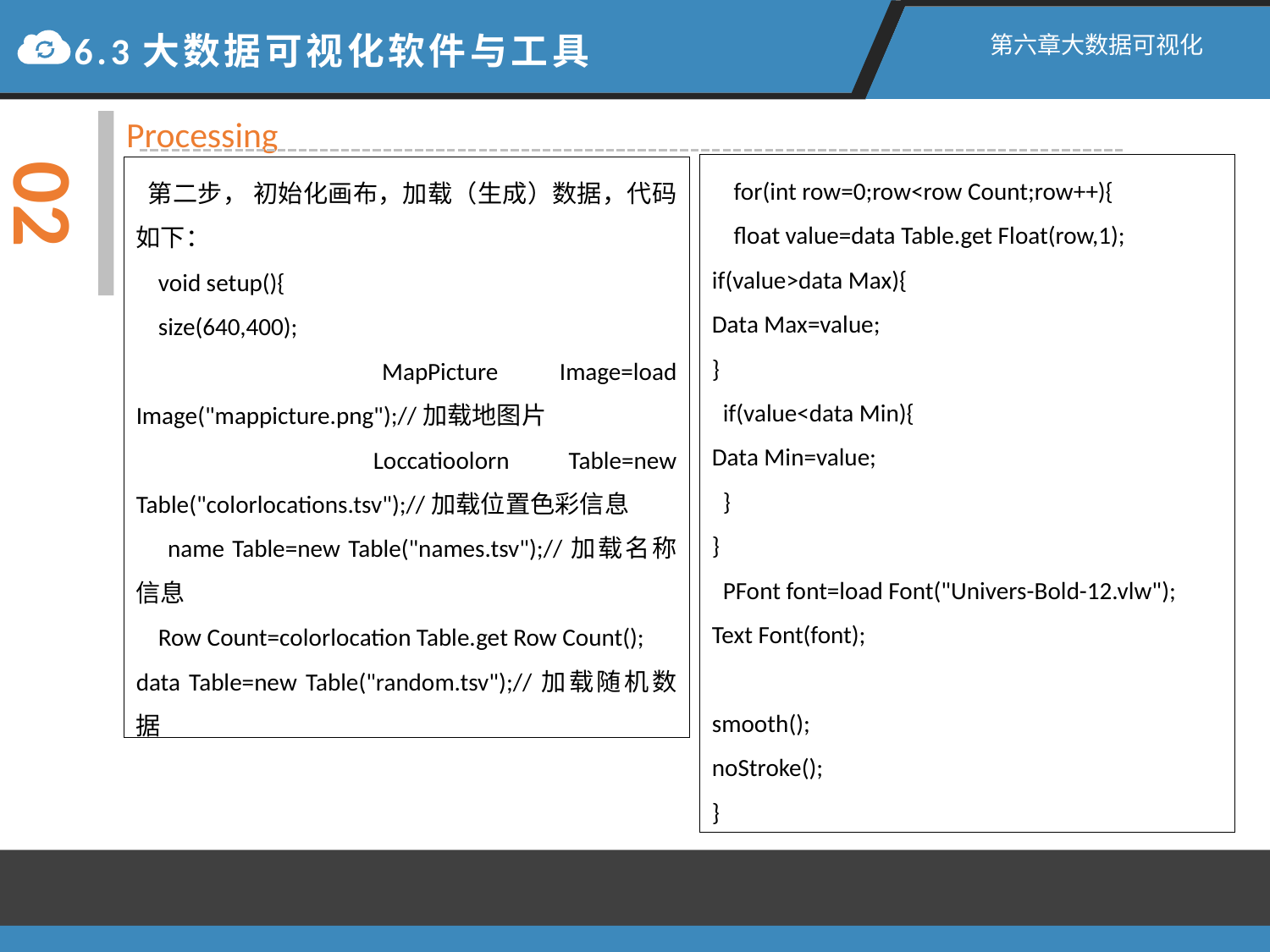

6.3大数据可视化软件与工具
第六章大数据可视化

Processing

02
 第二步， 初始化画布，加载（生成）数据，代码如下：
    void setup(){
    size(640,400);
    MapPicture Image=load Image("mappicture.png");//加载地图片
    Loccatioolorn Table=new Table("colorlocations.tsv");//加载位置色彩信息
    name Table=new Table("names.tsv");//加载名称信息
    Row Count=colorlocation Table.get Row Count();
data Table=new Table("random.tsv");//加载随机数据

    for(int row=0;row<row Count;row++){
    float value=data Table.get Float(row,1);
if(value>data Max){
Data Max=value;
}
  if(value<data Min){
Data Min=value;
  }
}
  PFont font=load Font("Univers-Bold-12.vlw");
Text Font(font);

smooth();
noStroke();
}